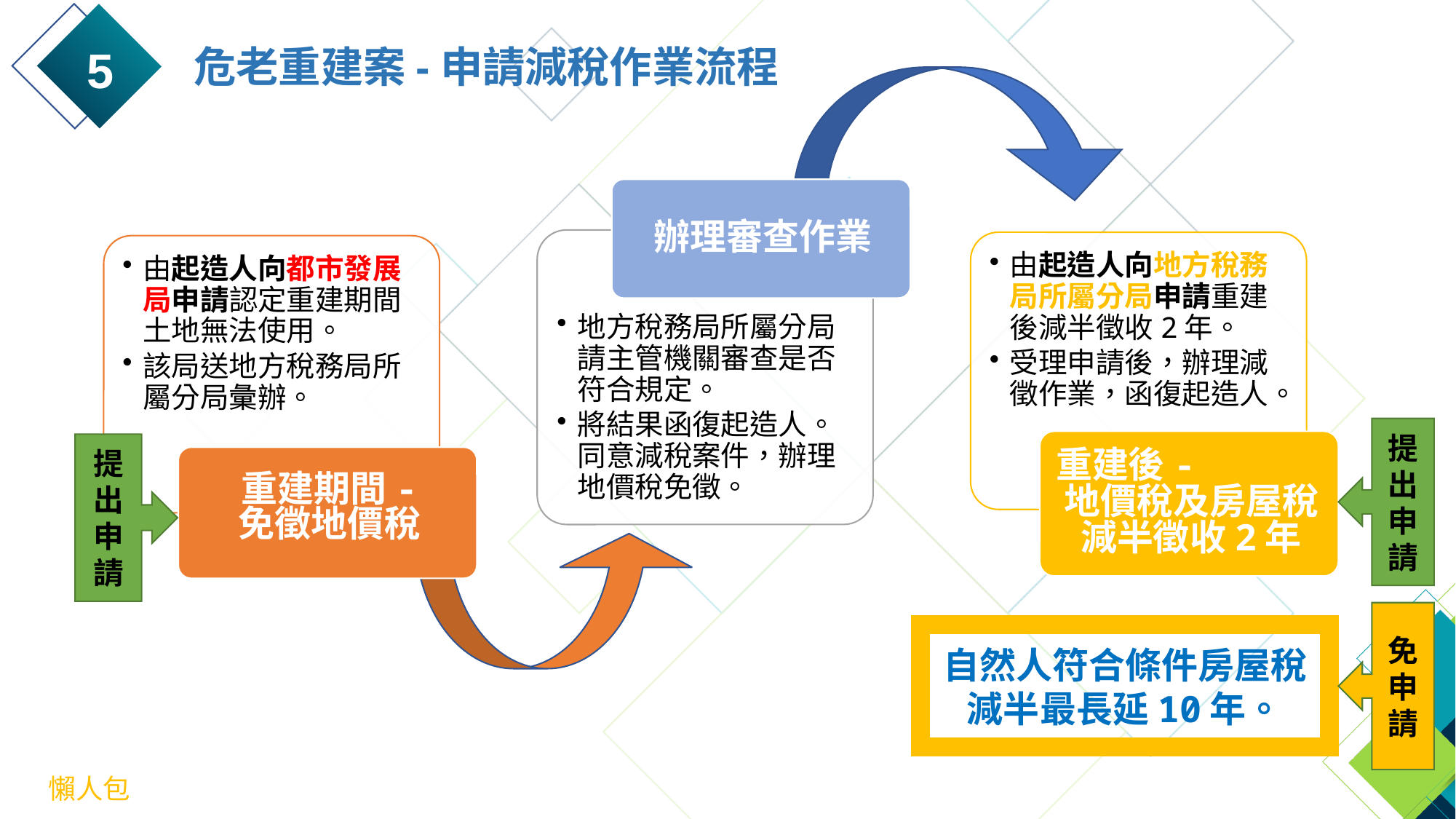

5
危老重建案-申請減稅作業流程

由起造人向都市發展局申請認定重建期間土地無法使用。
該局送地方稅務局所屬分局彙辦。
重建期間-
免徵地價稅
地方稅務局所屬分局請主管機關審查是否符合規定。
將結果函復起造人。同意減稅案件，辦理地價稅免徵。
辦理審查作業
由起造人向地方稅務局所屬分局申請重建後減半徵收2年。
受理申請後，辦理減徵作業，函復起造人。
重建後-       地價稅及房屋稅減半徵收2年
提出申請
提出申請

免申請
自然人符合條件房屋稅減半最長延10年。
懶人包